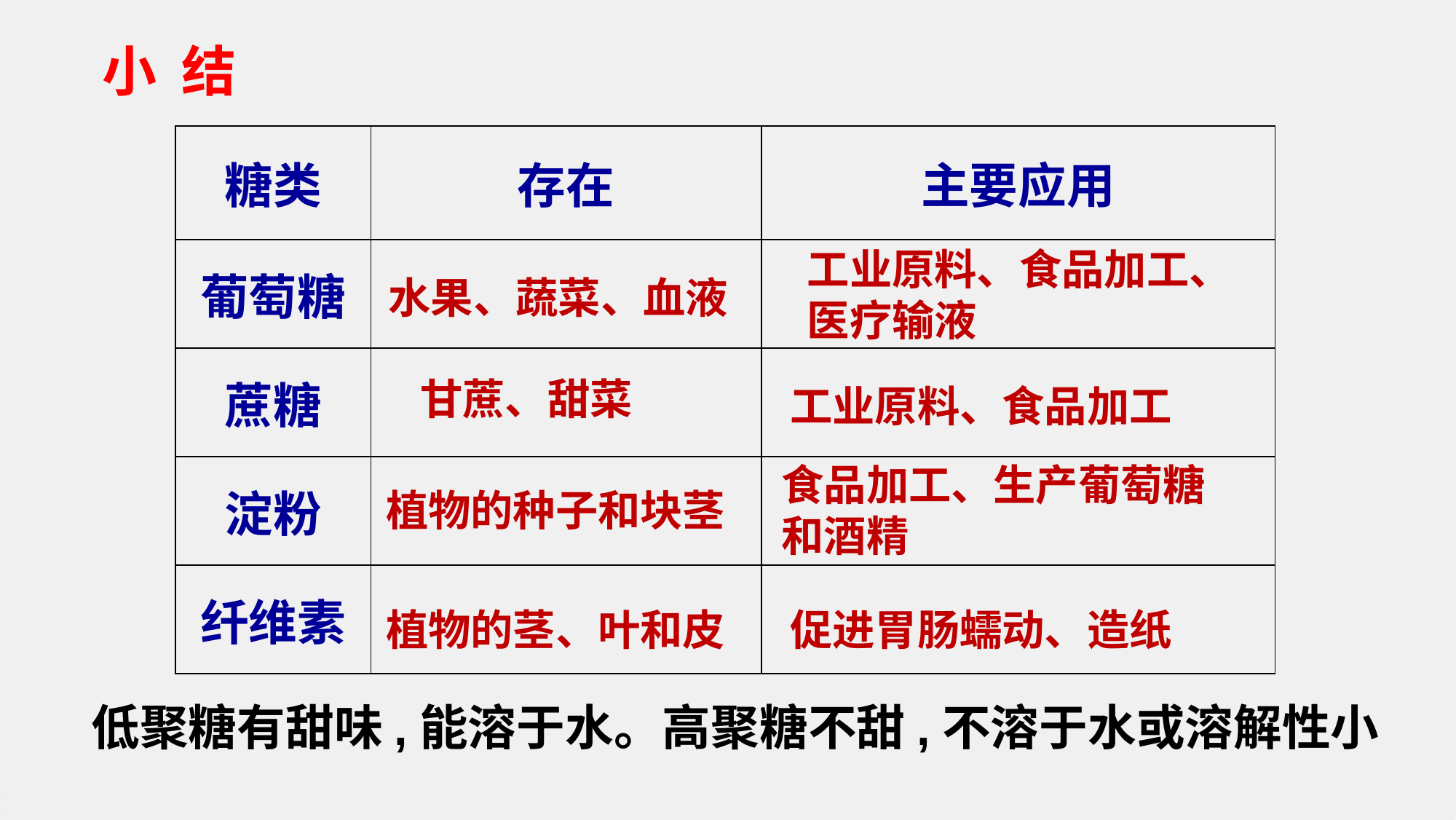

小  结
| 糖类 | 存在 | 主要应用 |
| --- | --- | --- |
| 葡萄糖 |  |  |
| 蔗糖 |  |  |
| 淀粉 |  |  |
| 纤维素 |  |  |
工业原料、食品加工、医疗输液
水果、蔬菜、血液
甘蔗、甜菜
工业原料、食品加工
食品加工、生产葡萄糖和酒精
植物的种子和块茎
植物的茎、叶和皮
促进胃肠蠕动、造纸
低聚糖有甜味,能溶于水。高聚糖不甜,不溶于水或溶解性小